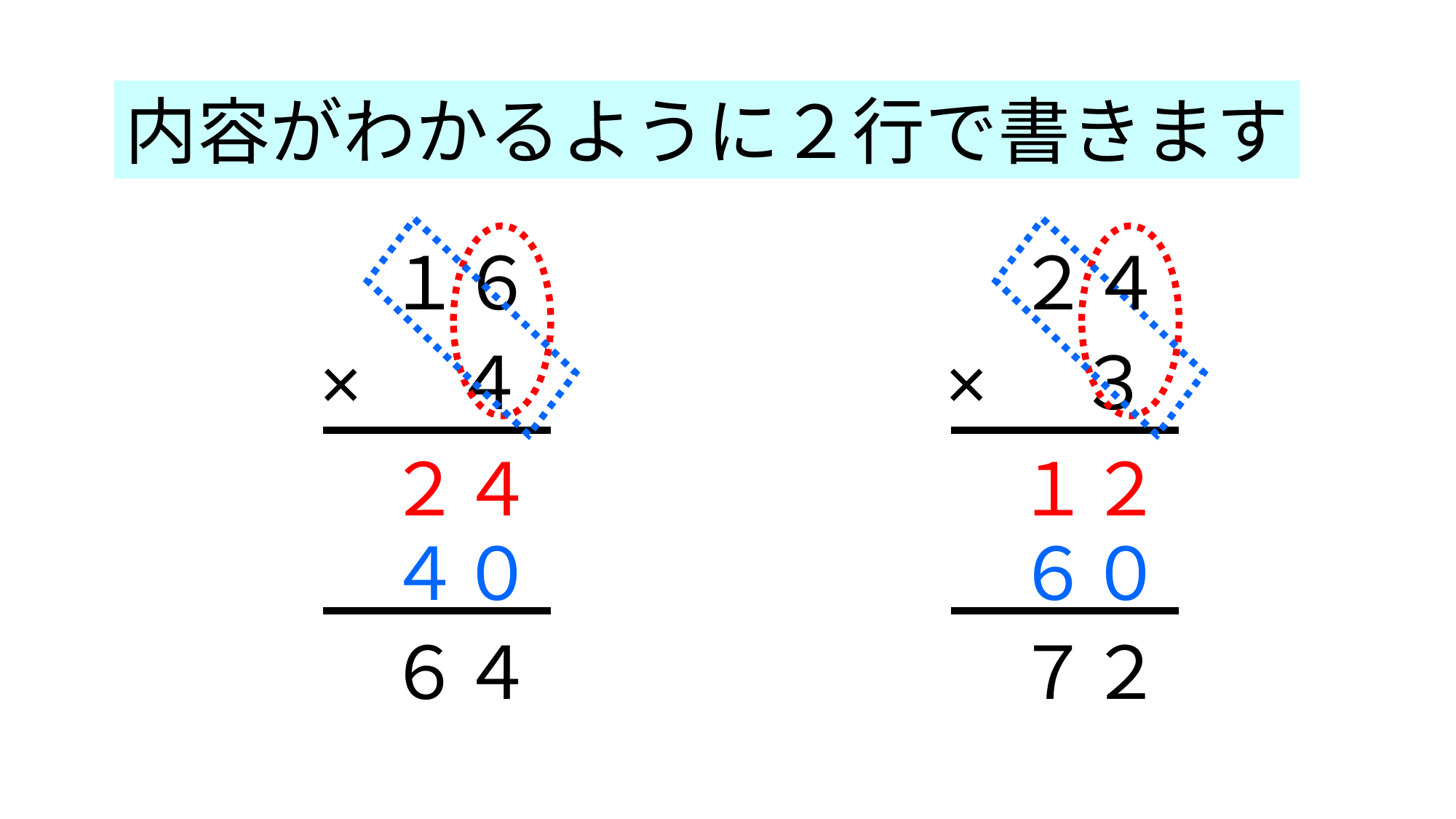

内容がわかるように２行で書きます

１６
２４
×　４
×　３
２４
１２
４０
６０
６４
７２